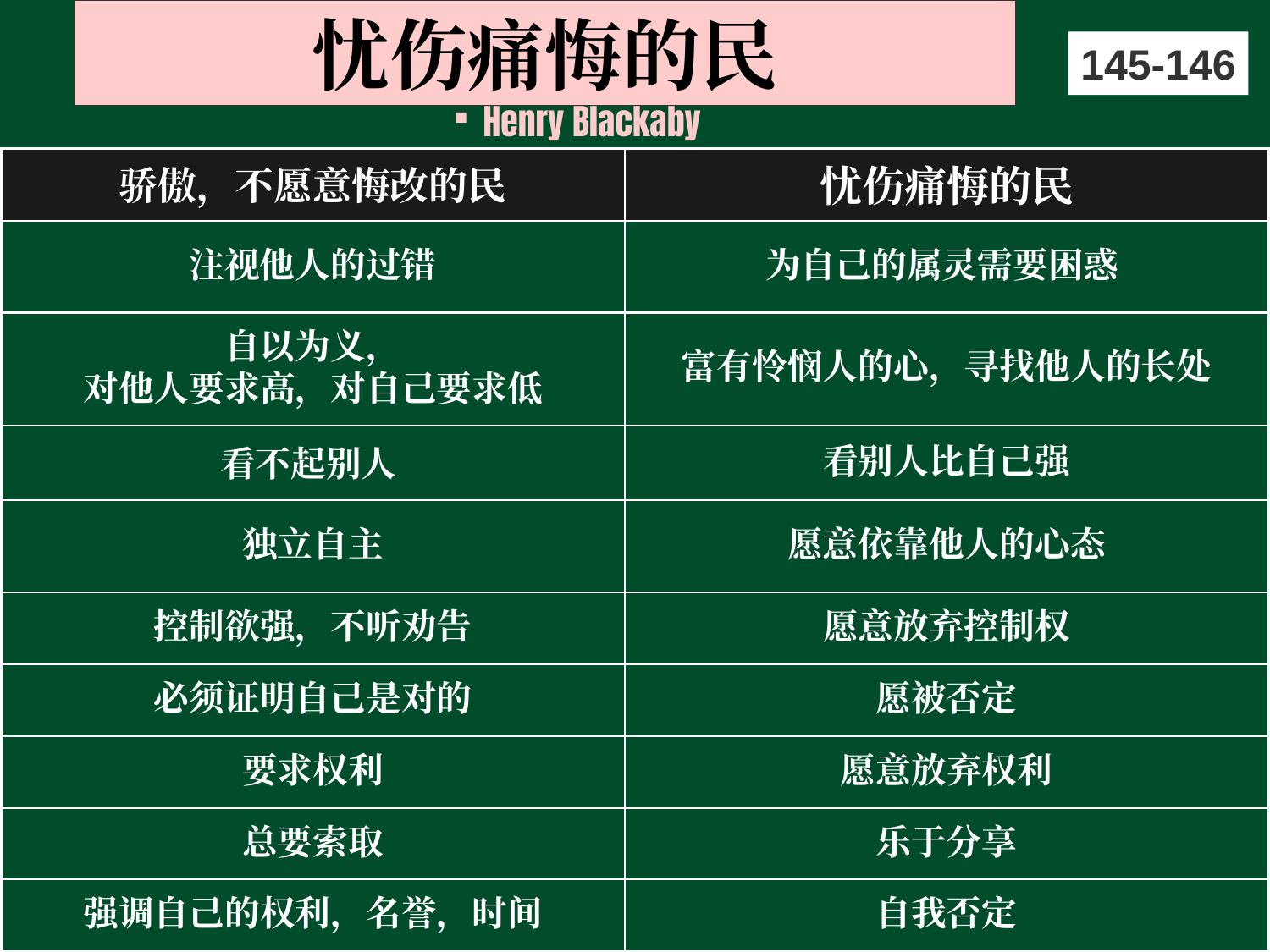

# 忧伤痛悔的民
145-146
Henry Blackaby
骄傲，不愿意悔改的民

忧伤痛悔的民

注视他人的过错

为自己的属灵需要困惑

自以为义，
对他人要求高，对自己要求低

富有怜悯人的心，寻找他人的长处

看不起别人

看别人比自己强

独立自主

愿意依靠他人的心态

控制欲强，不听劝告

愿意放弃控制权

必须证明自己是对的

愿被否定

要求权利

愿意放弃权利

总要索取

乐于分享

强调自己的权利，名誉，时间

自我否定